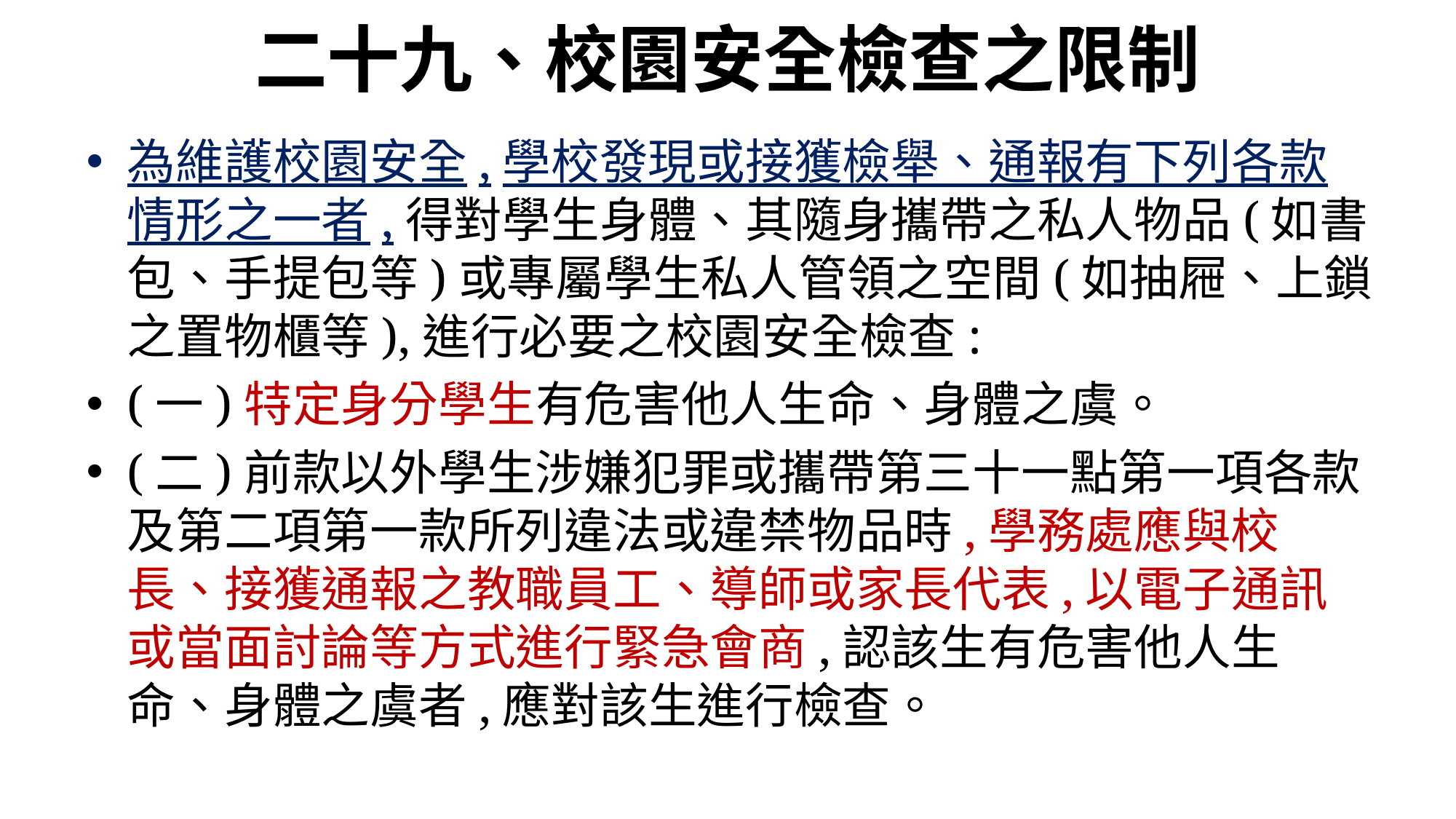

# 二十九、校園安全檢查之限制
為維護校園安全,學校發現或接獲檢舉、通報有下列各款情形之一者,得對學生身體、其隨身攜帶之私人物品(如書包、手提包等)或專屬學生私人管領之空間(如抽屜、上鎖之置物櫃等),進行必要之校園安全檢查:
(一)特定身分學生有危害他人生命、身體之虞。
(二)前款以外學生涉嫌犯罪或攜帶第三十一點第一項各款及第二項第一款所列違法或違禁物品時,學務處應與校長、接獲通報之教職員工、導師或家長代表,以電子通訊或當面討論等方式進行緊急會商,認該生有危害他人生命、身體之虞者,應對該生進行檢查。